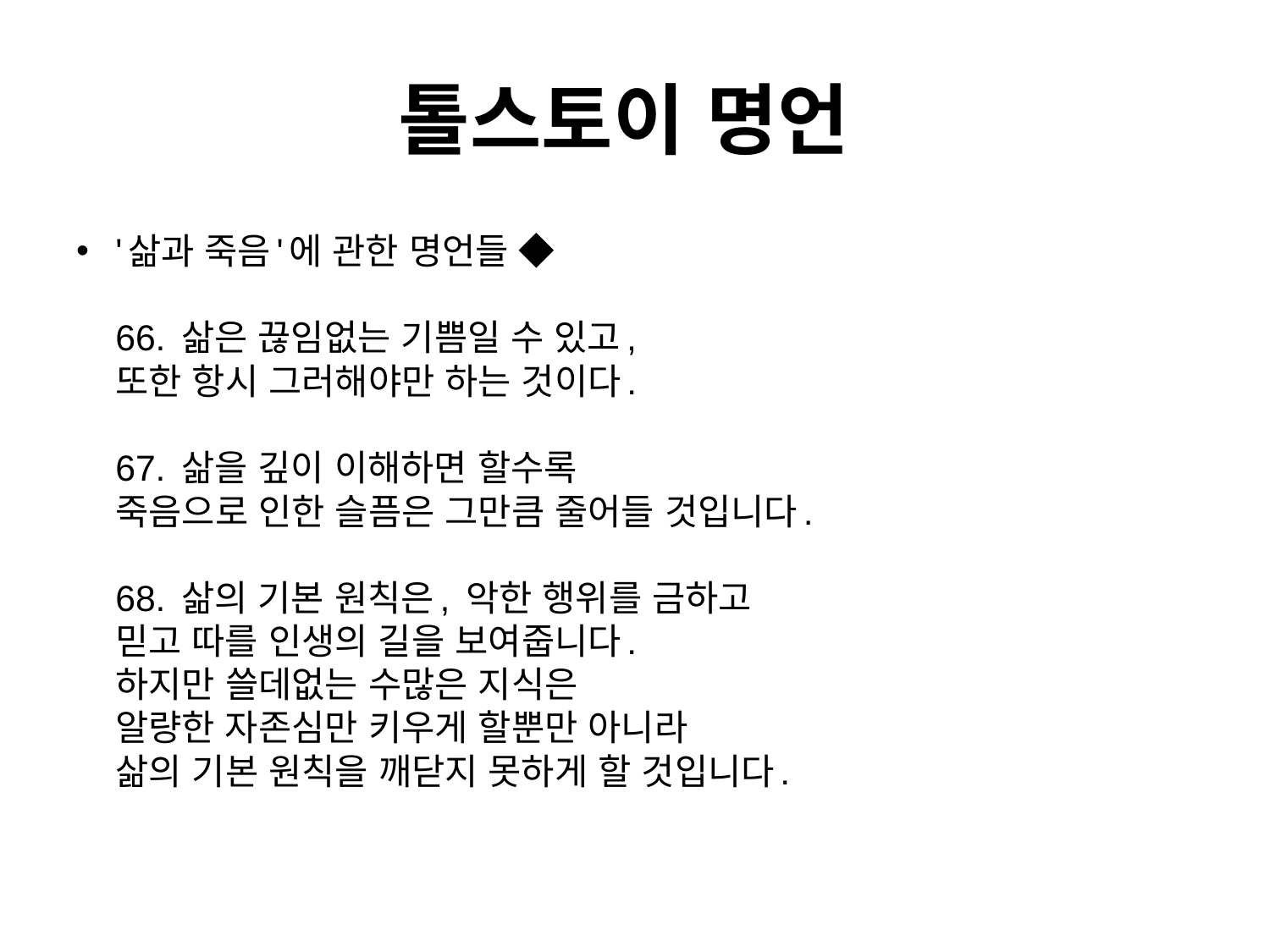

# 톨스토이 명언
'삶과 죽음'에 관한 명언들 ◆
66. 삶은 끊임없는 기쁨일 수 있고,
또한 항시 그러해야만 하는 것이다.
67. 삶을 깊이 이해하면 할수록
죽음으로 인한 슬픔은 그만큼 줄어들 것입니다.
68. 삶의 기본 원칙은, 악한 행위를 금하고
믿고 따를 인생의 길을 보여줍니다.
하지만 쓸데없는 수많은 지식은
알량한 자존심만 키우게 할뿐만 아니라
삶의 기본 원칙을 깨닫지 못하게 할 것입니다.